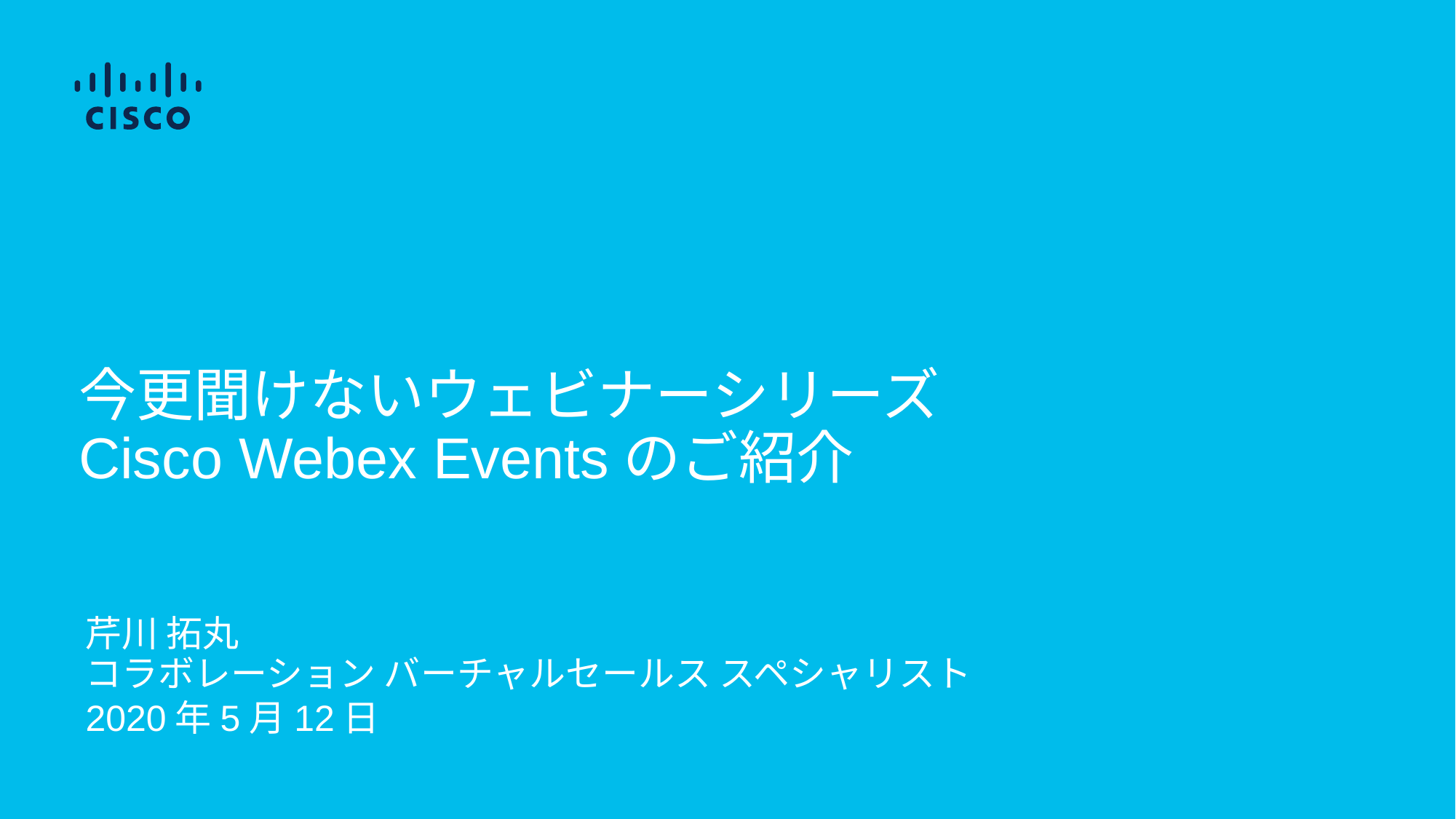

# 今更聞けないウェビナーシリーズ Cisco Webex Eventsのご紹介

芹川 拓丸
コラボレーション バーチャルセールス スペシャリスト
2020年5月12日